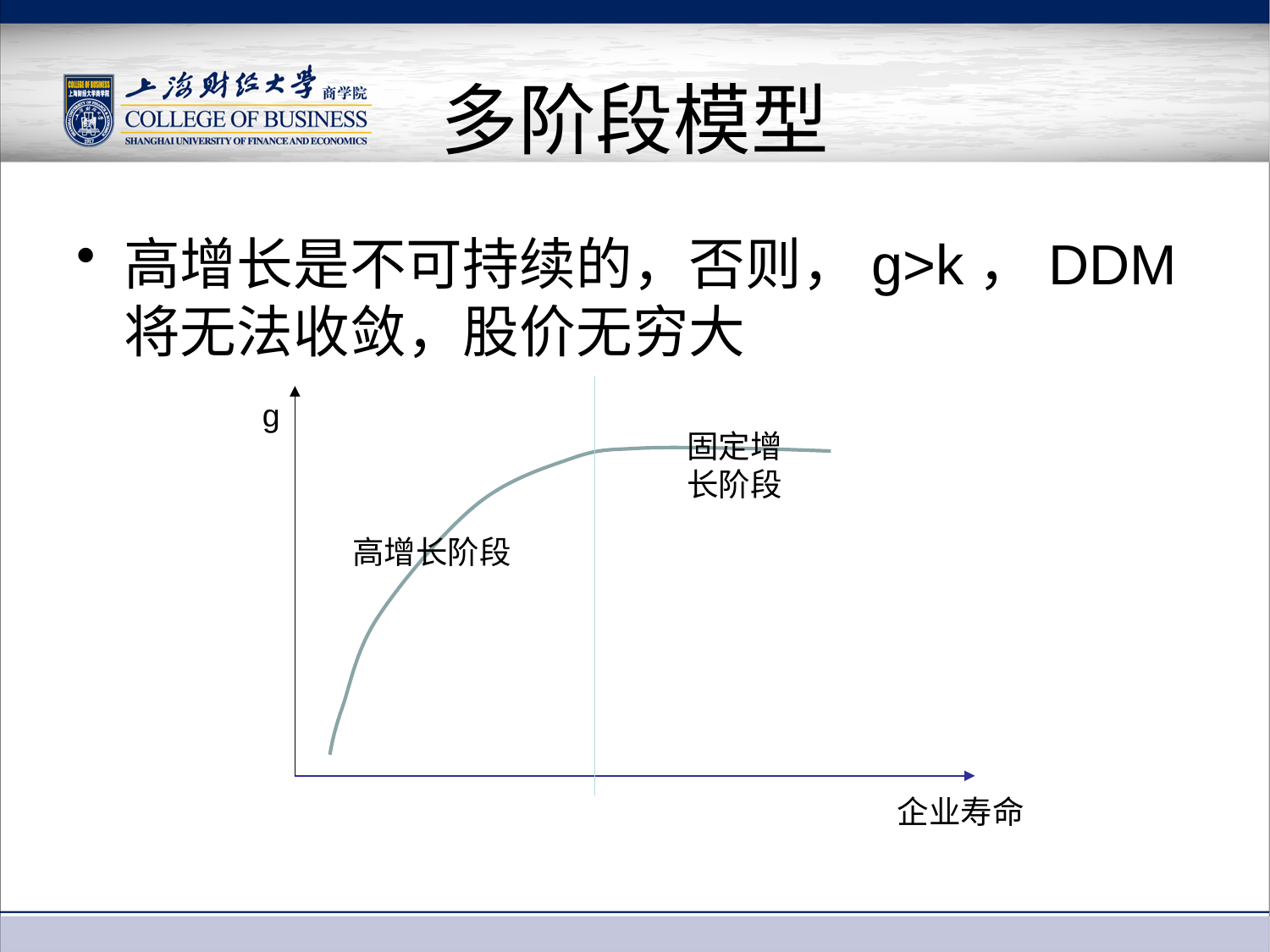

# 多阶段模型
高增长是不可持续的，否则，g>k，DDM将无法收敛，股价无穷大
g
固定增长阶段
高增长
高增长阶段
企业寿命